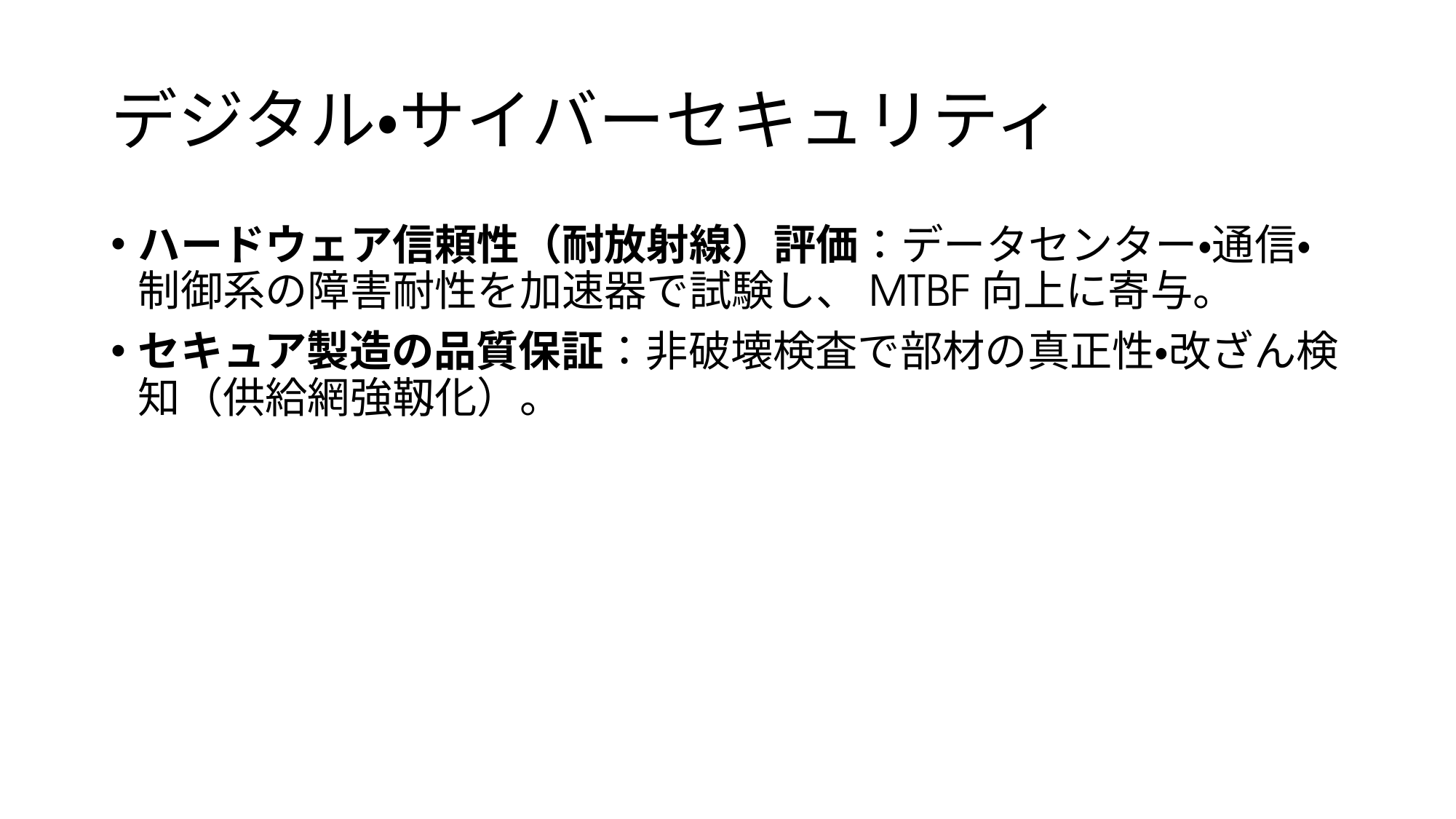

# デジタル・サイバーセキュリティ
ハードウェア信頼性（耐放射線）評価：データセンター・通信・制御系の障害耐性を加速器で試験し、MTBF向上に寄与。
セキュア製造の品質保証：非破壊検査で部材の真正性・改ざん検知（供給網強靱化）。